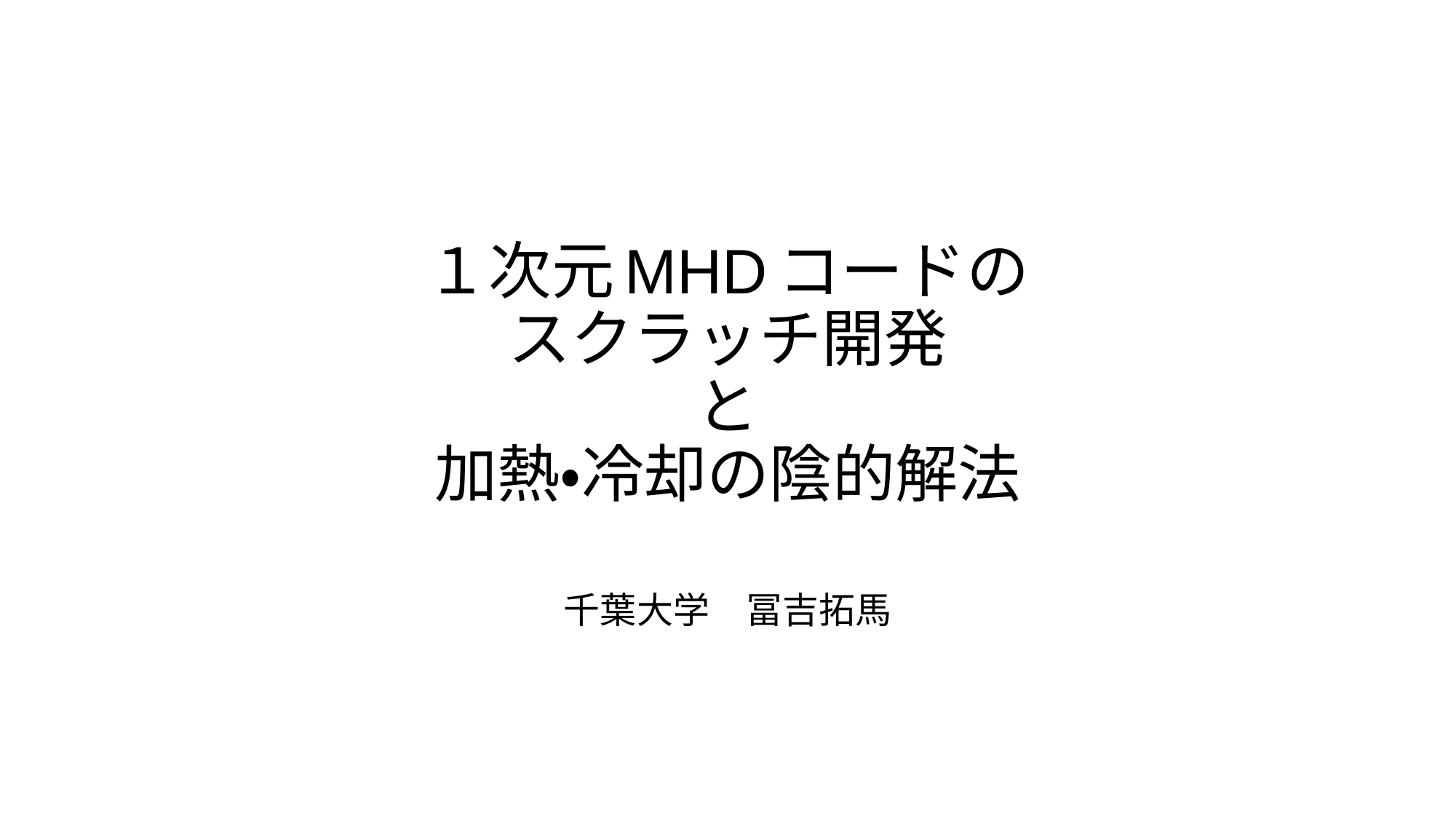

# １次元MHDコードの スクラッチ開発 と 加熱・冷却の陰的解法
千葉大学　冨吉拓馬